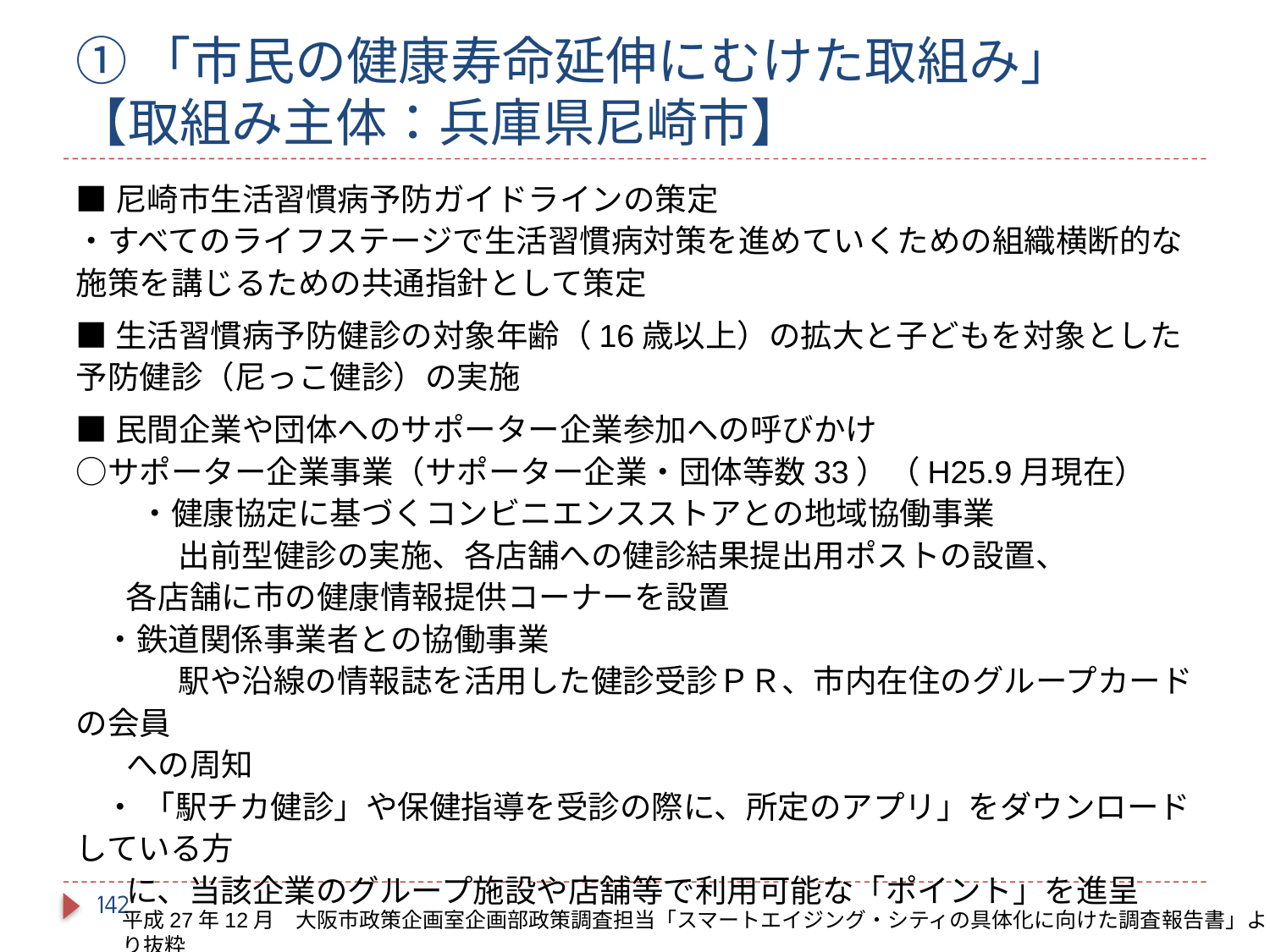

# ①「市民の健康寿命延伸にむけた取組み」 【取組み主体：兵庫県尼崎市】
■尼崎市生活習慣病予防ガイドラインの策定
・すべてのライフステージで生活習慣病対策を進めていくための組織横断的な施策を講じるための共通指針として策定
■生活習慣病予防健診の対象年齢（16歳以上）の拡大と子どもを対象とした予防健診（尼っこ健診）の実施
■民間企業や団体へのサポーター企業参加への呼びかけ
○サポーター企業事業（サポーター企業・団体等数33）（H25.9月現在）
　　・健康協定に基づくコンビニエンスストアとの地域協働事業
　　　 出前型健診の実施、各店舗への健診結果提出用ポストの設置、
       各店舗に市の健康情報提供コーナーを設置
    ・鉄道関係事業者との協働事業
　　　 駅や沿線の情報誌を活用した健診受診ＰＲ、市内在住のグループカードの会員
       への周知
    ・ 「駅チカ健診」や保健指導を受診の際に、所定のアプリ」をダウンロードしている方
       に、当該企業のグループ施設や店舗等で利用可能な「ポイント」を進呈

142
平成27年12月　大阪市政策企画室企画部政策調査担当「スマートエイジング・シティの具体化に向けた調査報告書」より抜粋